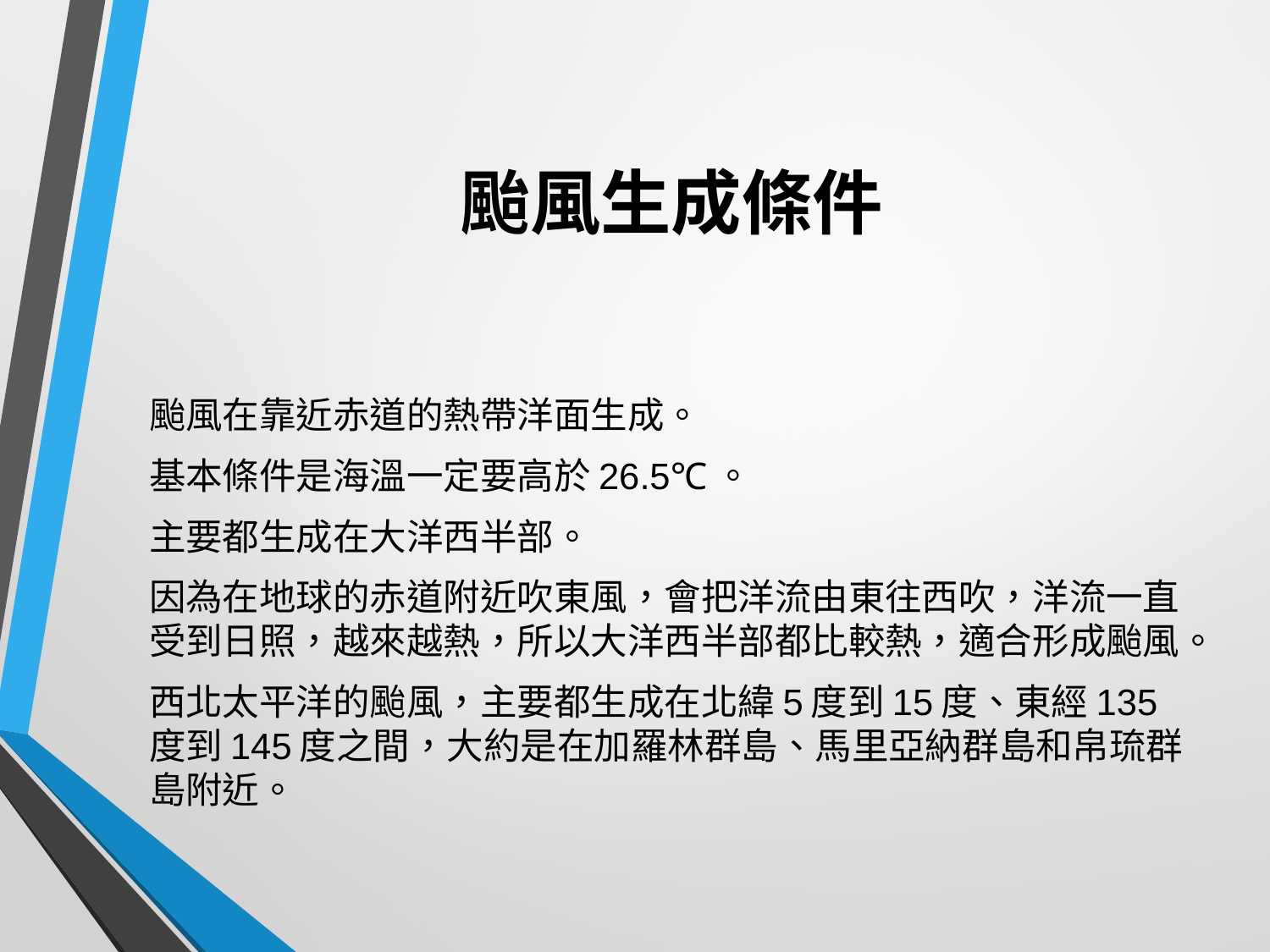

# 颱風生成條件
颱風在靠近赤道的熱帶洋面生成。
基本條件是海溫一定要高於26.5℃。
主要都生成在大洋西半部。
因為在地球的赤道附近吹東風，會把洋流由東往西吹，洋流一直受到日照，越來越熱，所以大洋西半部都比較熱，適合形成颱風。
西北太平洋的颱風，主要都生成在北緯5度到15度、東經135度到145度之間，大約是在加羅林群島、馬里亞納群島和帛琉群島附近。